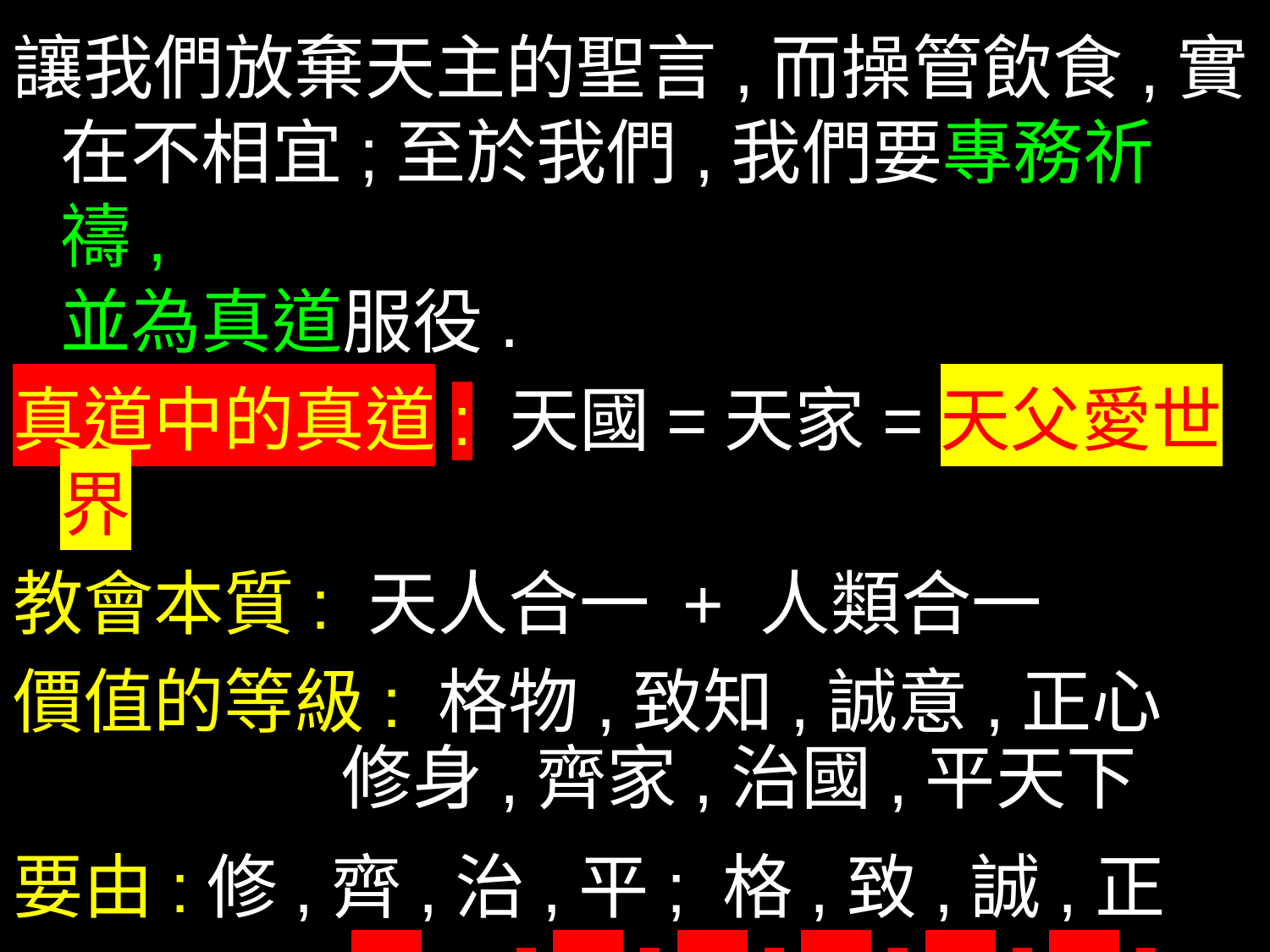

讓我們放棄天主的聖言,而操管飲食,實在不相宜;至於我們,我們要專務祈禱,
並為真道服役.
真道中的真道: 天國=天家=天父愛世界
教會本質: 天人合一 + 人類合一
價值的等級: 格物,致知,誠意,正心
                    修身,齊家,治國,平天下
要由:修,齊,治,平; 格,致,誠,正
        進到:平天下,治,齊,修;正,誠,致,格